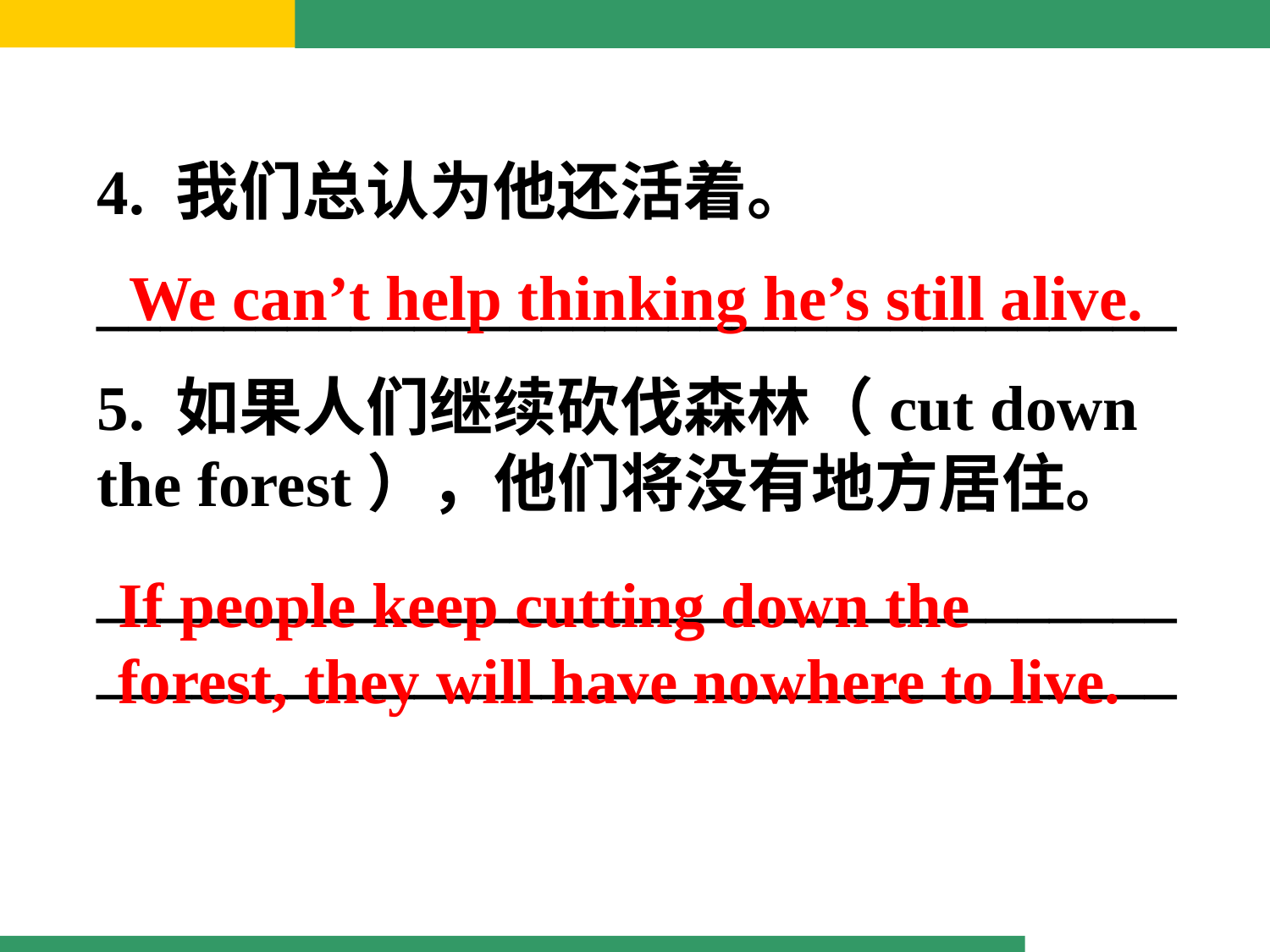

4. 我们总认为他还活着。
__________________________________
5. 如果人们继续砍伐森林（cut down the forest），他们将没有地方居住。
____________________________________________________________________
We can’t help thinking he’s still alive.
If people keep cutting down the forest, they will have nowhere to live.